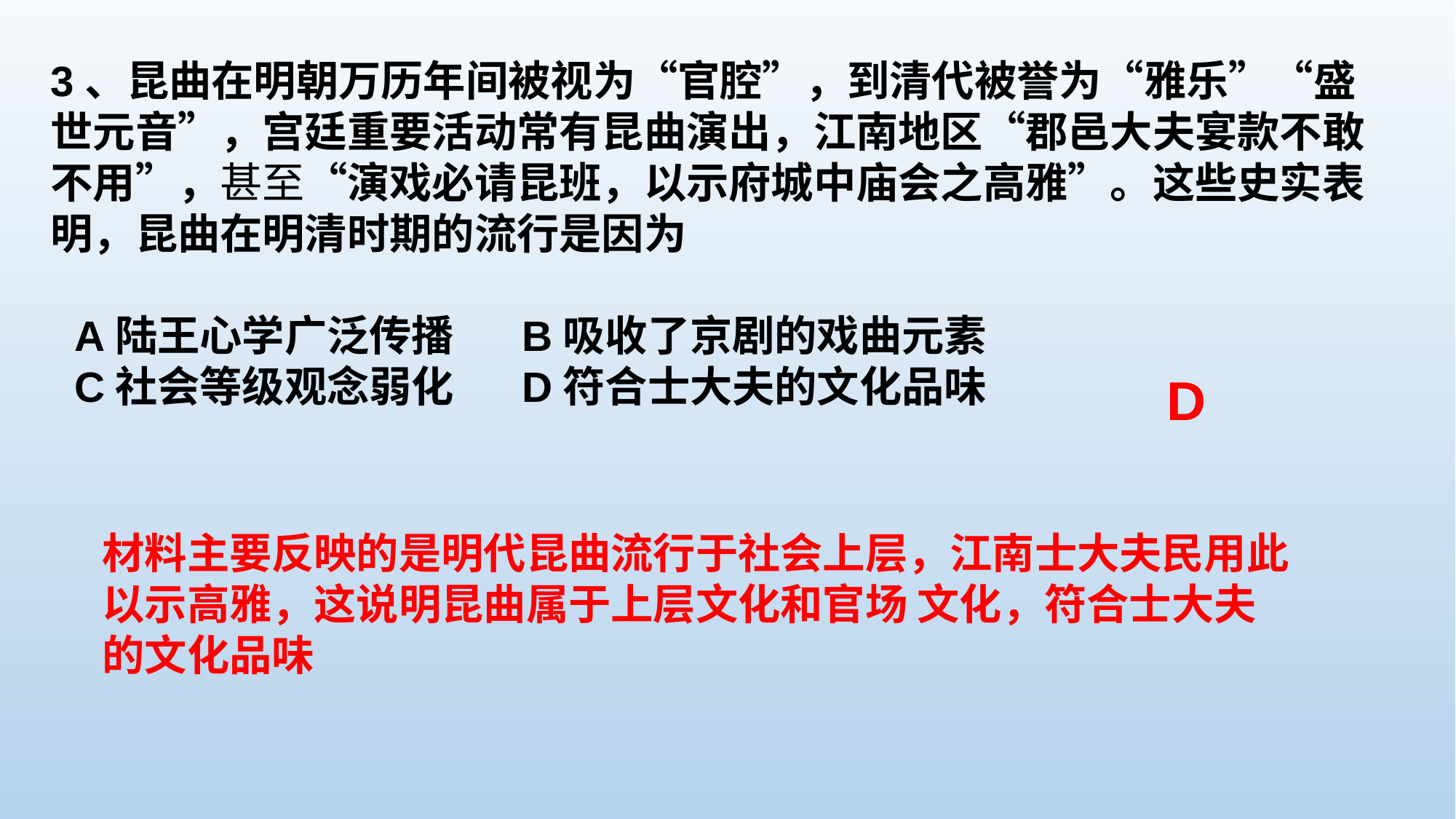

3、昆曲在明朝万历年间被视为“官腔”，到清代被誉为“雅乐”“盛世元音”，宫廷重要活动常有昆曲演出，江南地区“郡邑大夫宴款不敢不用”，甚至“演戏必请昆班，以示府城中庙会之高雅”。这些史实表明，昆曲在明清时期的流行是因为

  A陆王心学广泛传播      B吸收了京剧的戏曲元素
  C社会等级观念弱化      D符合士大夫的文化品味
D
材料主要反映的是明代昆曲流行于社会上层，江南士大夫民用此以示高雅，这说明昆曲属于上层文化和官场 文化，符合士大夫的文化品味